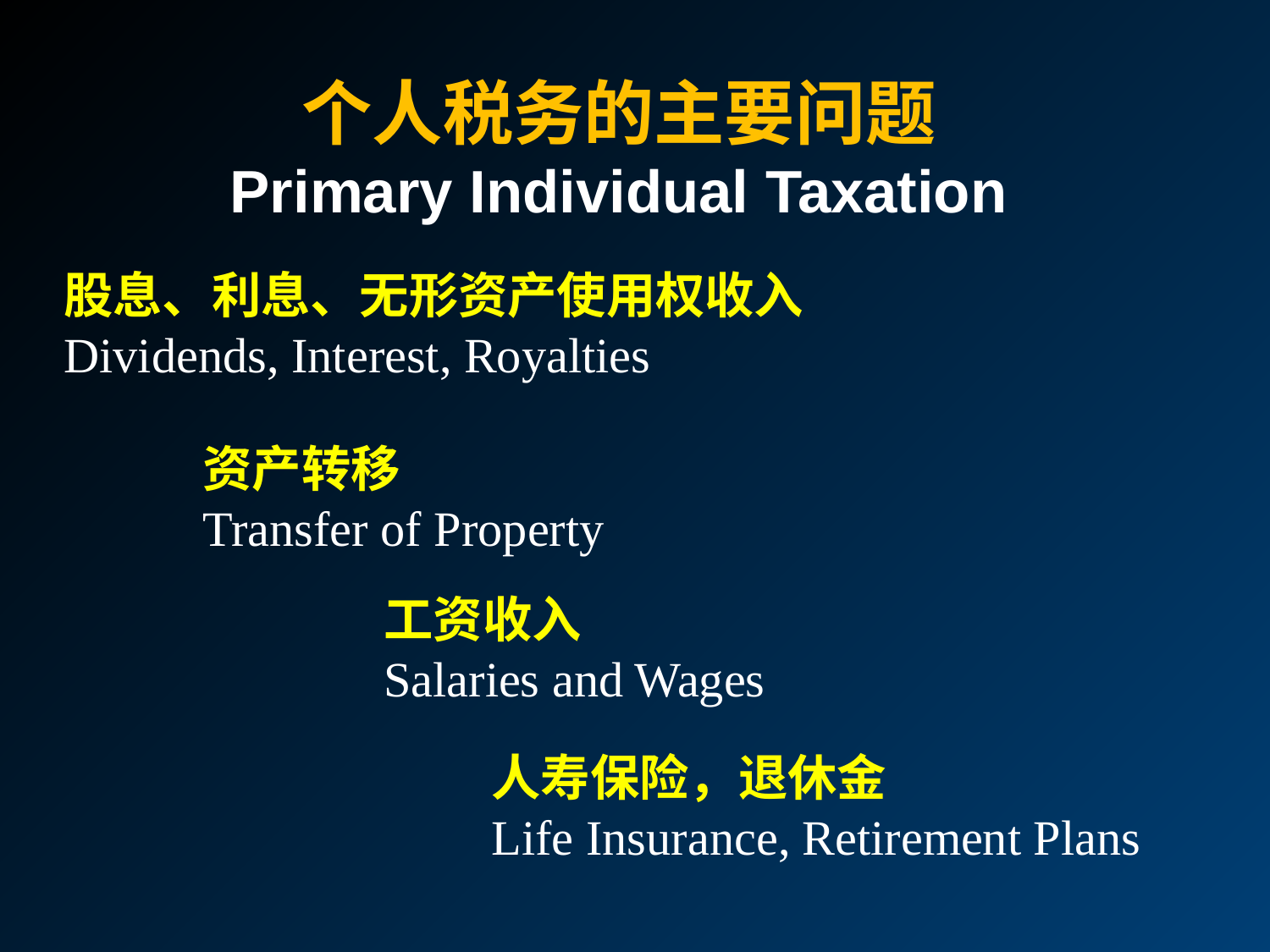

个人税务的主要问题
Primary Individual Taxation
股息、利息、无形资产使用权收入
Dividends, Interest, Royalties
资产转移
Transfer of Property
工资收入
Salaries and Wages
人寿保险，退休金
Life Insurance, Retirement Plans